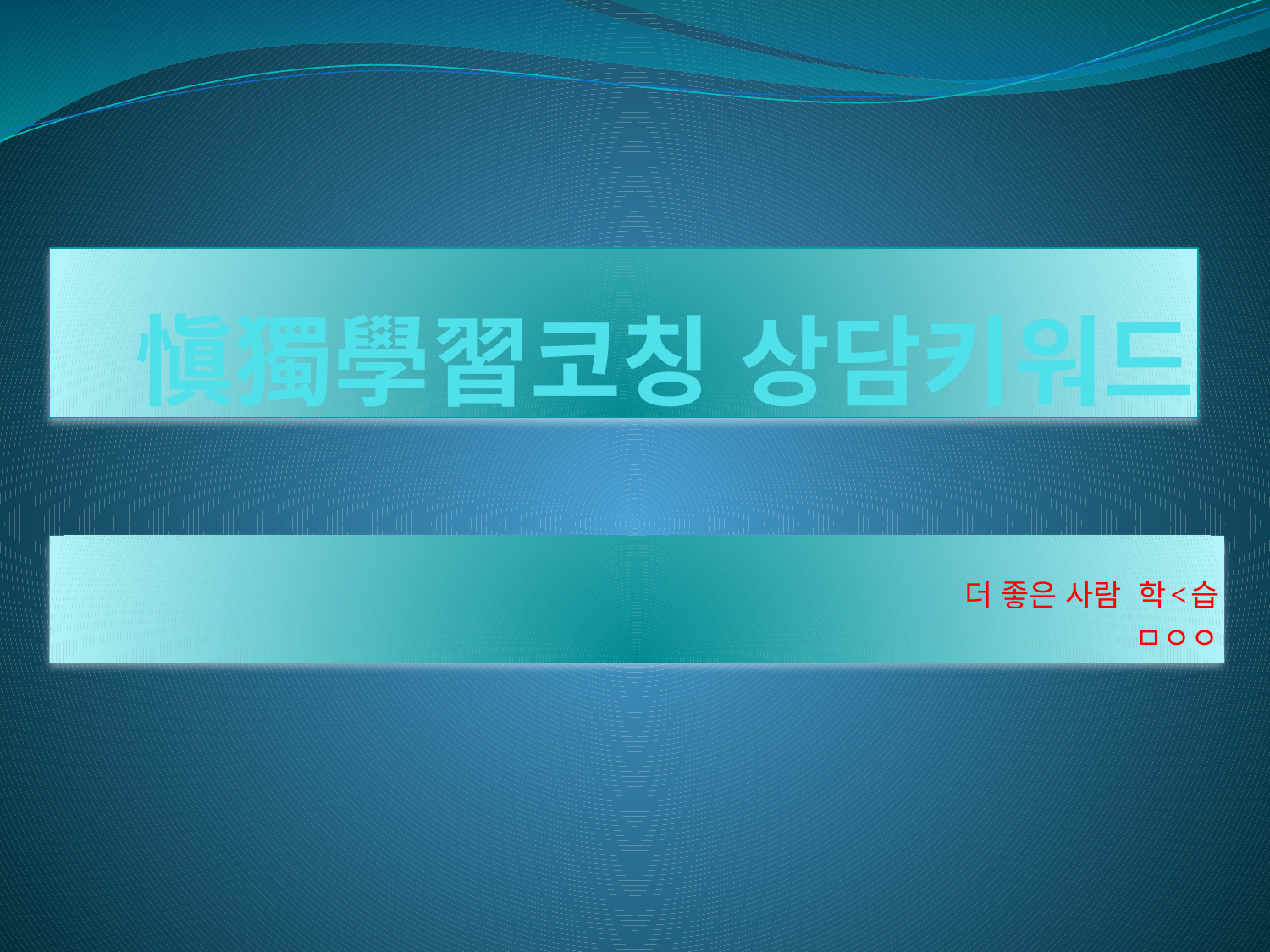

# 愼獨學習코칭 상담키워드

더 좋은 사람  학<습
   ㅁㅇㅇ